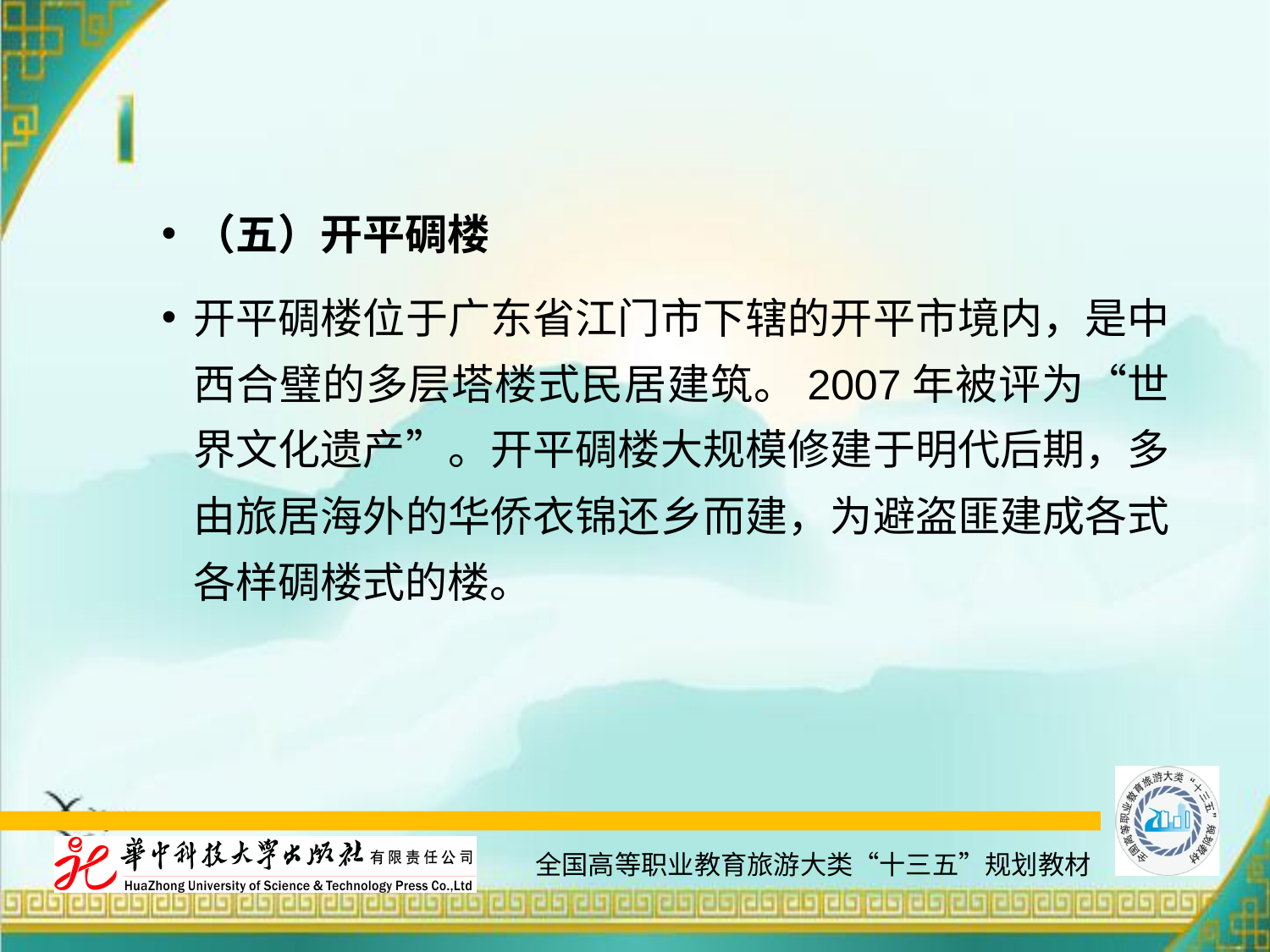

#
（五）开平碉楼
开平碉楼位于广东省江门市下辖的开平市境内，是中西合璧的多层塔楼式民居建筑。2007年被评为“世界文化遗产”。开平碉楼大规模修建于明代后期，多由旅居海外的华侨衣锦还乡而建，为避盗匪建成各式各样碉楼式的楼。